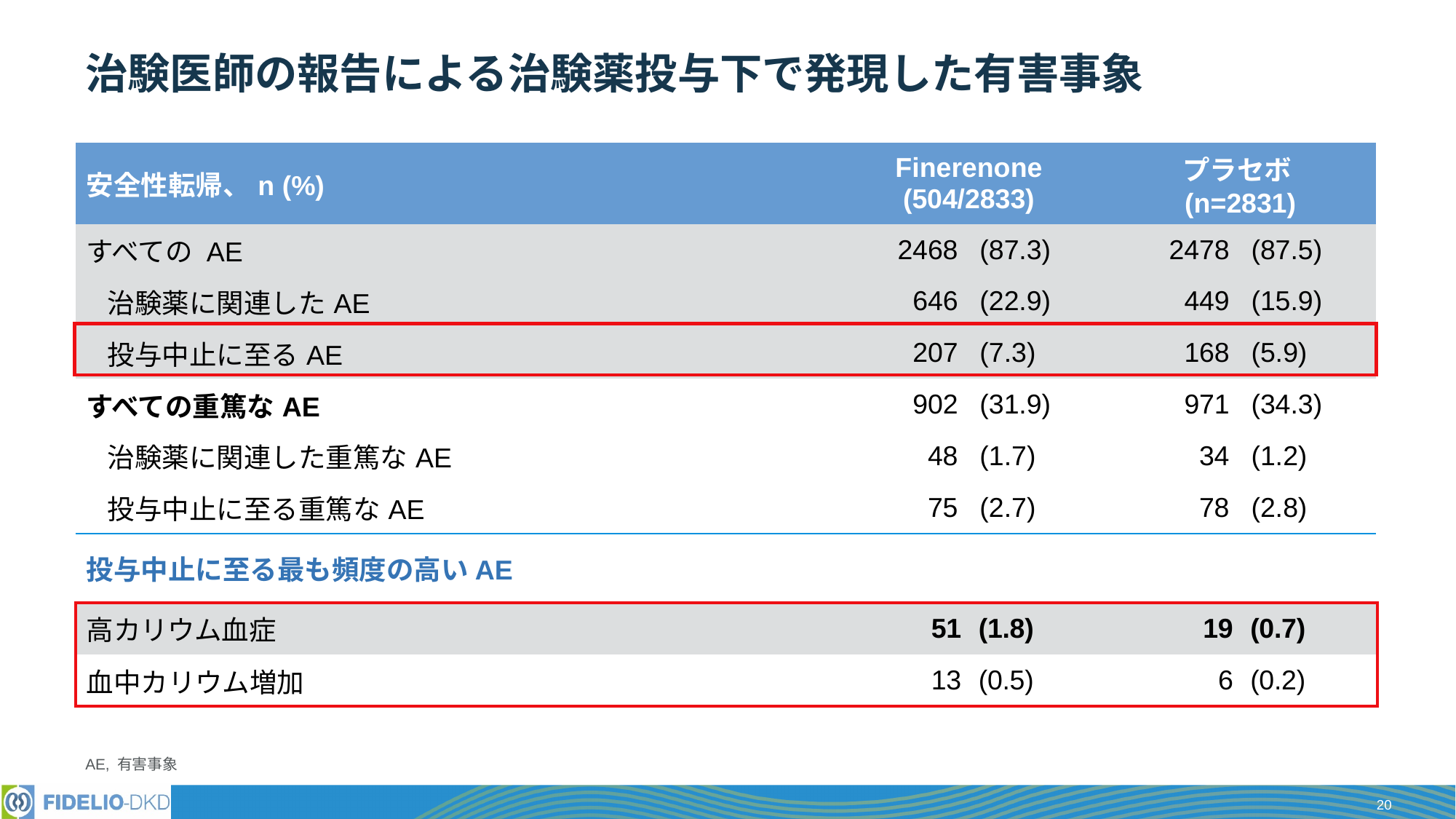

# 治験医師の報告による治験薬投与下で発現した有害事象
| 安全性転帰、n (%) | Finerenone (504/2833) |  | プラセボ (n=2831) |  |
| --- | --- | --- | --- | --- |
| すべての AE | 2468 | (87.3) | 2478 | (87.5) |
| 治験薬に関連したAE | 646 | (22.9) | 449 | (15.9) |
| 投与中止に至るAE | 207 | (7.3) | 168 | (5.9) |
| すべての重篤なAE | 902 | (31.9) | 971 | (34.3) |
| 治験薬に関連した重篤なAE | 48 | (1.7) | 34 | (1.2) |
| 投与中止に至る重篤なAE | 75 | (2.7) | 78 | (2.8) |

投与中止に至る最も頻度の高いAE
| 高カリウム血症 | 51 | (1.8) | 19 | (0.7) |
| --- | --- | --- | --- | --- |
| 血中カリウム増加 | 13 | (0.5) | 6 | (0.2) |
AE, 有害事象
20